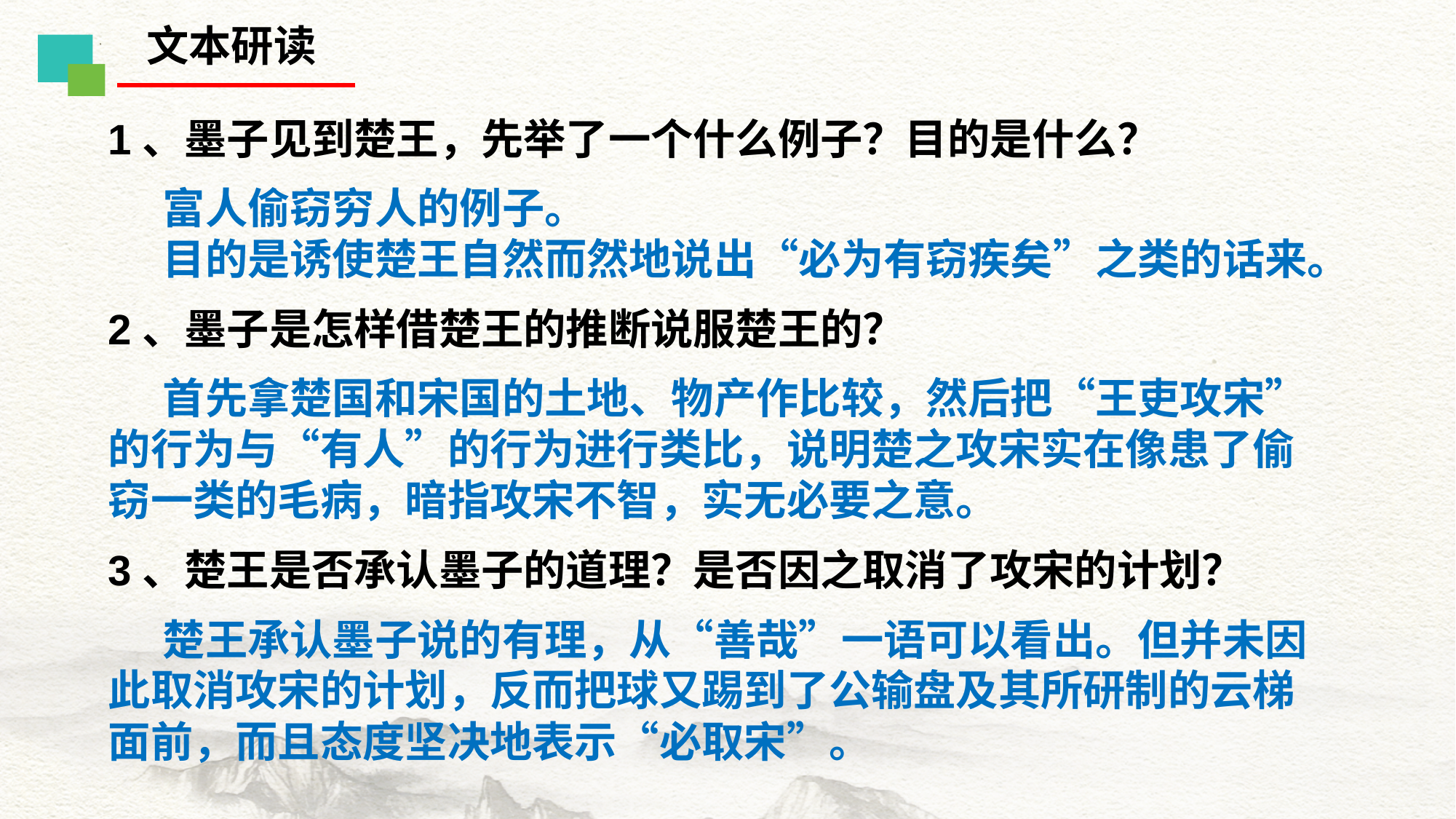

文本研读

1、墨子见到楚王，先举了一个什么例子？目的是什么？
富人偷窃穷人的例子。
目的是诱使楚王自然而然地说出“必为有窃疾矣”之类的话来。
2、墨子是怎样借楚王的推断说服楚王的？
首先拿楚国和宋国的土地、物产作比较，然后把“王吏攻宋”的行为与“有人”的行为进行类比，说明楚之攻宋实在像患了偷窃一类的毛病，暗指攻宋不智，实无必要之意。
3、楚王是否承认墨子的道理？是否因之取消了攻宋的计划？
楚王承认墨子说的有理，从“善哉”一语可以看出。但并未因此取消攻宋的计划，反而把球又踢到了公输盘及其所研制的云梯面前，而且态度坚决地表示“必取宋”。